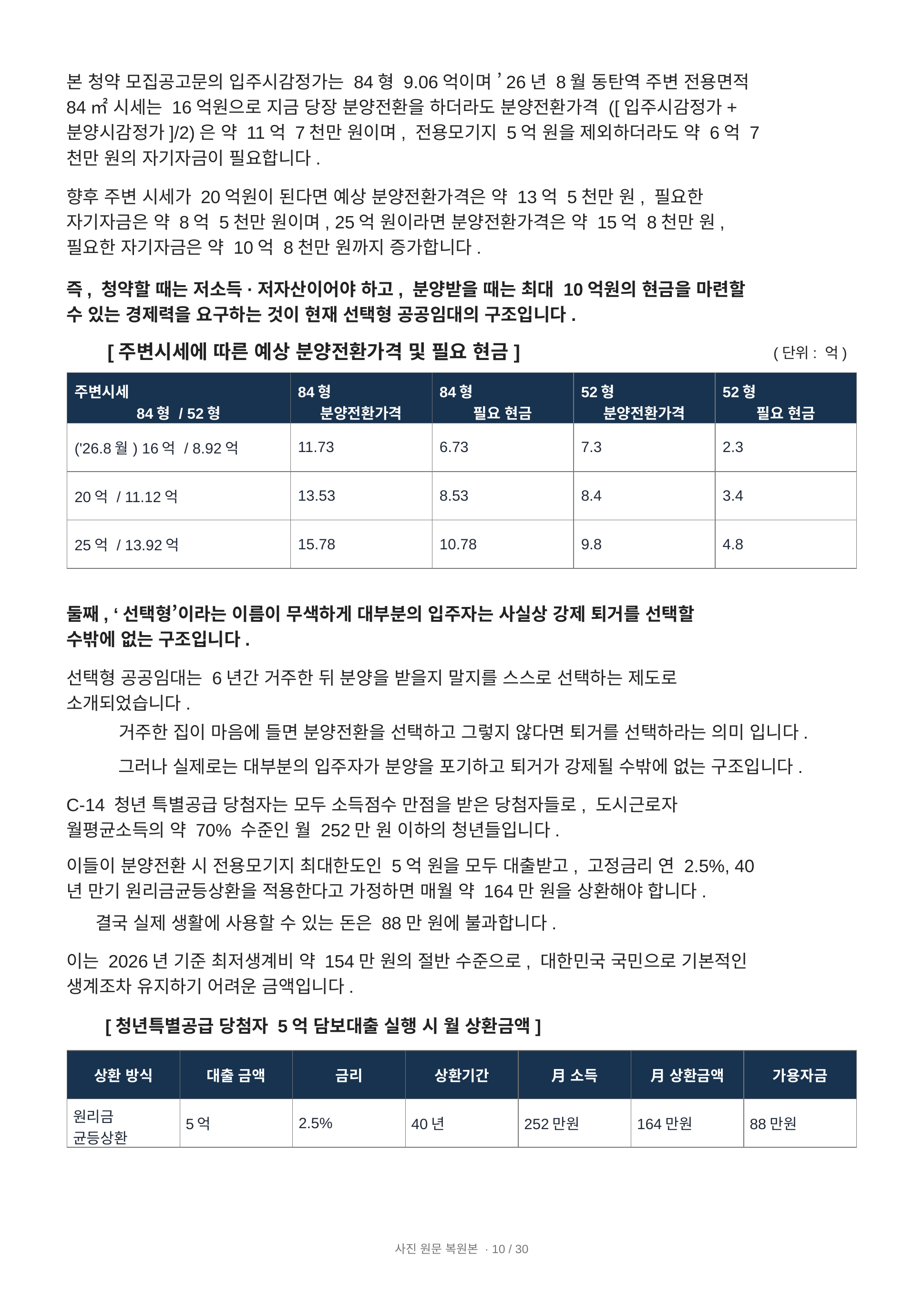

본 청약 모집공고문의 입주시감정가는 84형 9.06억이며 ’26년 8월 동탄역 주변 전용면적 84㎡ 시세는 16억원으로 지금 당장 분양전환을 하더라도 분양전환가격 ([입주시감정가+분양시감정가]/2)은 약 11억 7천만 원이며, 전용모기지 5억 원을 제외하더라도 약 6억 7천만 원의 자기자금이 필요합니다.
향후 주변 시세가 20억원이 된다면 예상 분양전환가격은 약 13억 5천만 원, 필요한 자기자금은 약 8억 5천만 원이며, 25억 원이라면 분양전환가격은 약 15억 8천만 원, 필요한 자기자금은 약 10억 8천만 원까지 증가합니다.
즉, 청약할 때는 저소득·저자산이어야 하고, 분양받을 때는 최대 10억원의 현금을 마련할 수 있는 경제력을 요구하는 것이 현재 선택형 공공임대의 구조입니다.
[주변시세에 따른 예상 분양전환가격 및 필요 현금]
(단위: 억)
| 주변시세 84형 / 52형 | 84형 분양전환가격 | 84형 필요 현금 | 52형 분양전환가격 | 52형 필요 현금 |
| --- | --- | --- | --- | --- |
| ('26.8월) 16억 / 8.92억 | 11.73 | 6.73 | 7.3 | 2.3 |
| 20억 / 11.12억 | 13.53 | 8.53 | 8.4 | 3.4 |
| 25억 / 13.92억 | 15.78 | 10.78 | 9.8 | 4.8 |
둘째, ‘선택형’이라는 이름이 무색하게 대부분의 입주자는 사실상 강제 퇴거를 선택할 수밖에 없는 구조입니다.
선택형 공공임대는 6년간 거주한 뒤 분양을 받을지 말지를 스스로 선택하는 제도로 소개되었습니다.
거주한 집이 마음에 들면 분양전환을 선택하고 그렇지 않다면 퇴거를 선택하라는 의미 입니다.
그러나 실제로는 대부분의 입주자가 분양을 포기하고 퇴거가 강제될 수밖에 없는 구조입니다.
C-14 청년 특별공급 당첨자는 모두 소득점수 만점을 받은 당첨자들로, 도시근로자 월평균소득의 약 70% 수준인 월 252만 원 이하의 청년들입니다.
이들이 분양전환 시 전용모기지 최대한도인 5억 원을 모두 대출받고, 고정금리 연 2.5%, 40년 만기 원리금균등상환을 적용한다고 가정하면 매월 약 164만 원을 상환해야 합니다.
결국 실제 생활에 사용할 수 있는 돈은 88만 원에 불과합니다.
이는 2026년 기준 최저생계비 약 154만 원의 절반 수준으로, 대한민국 국민으로 기본적인 생계조차 유지하기 어려운 금액입니다.
[청년특별공급 당첨자 5억 담보대출 실행 시 월 상환금액]
| 상환 방식 | 대출 금액 | 금리 | 상환기간 | 月 소득 | 月 상환금액 | 가용자금 |
| --- | --- | --- | --- | --- | --- | --- |
| 원리금 균등상환 | 5억 | 2.5% | 40년 | 252만원 | 164만원 | 88만원 |
사진 원문 복원본 · 10 / 30